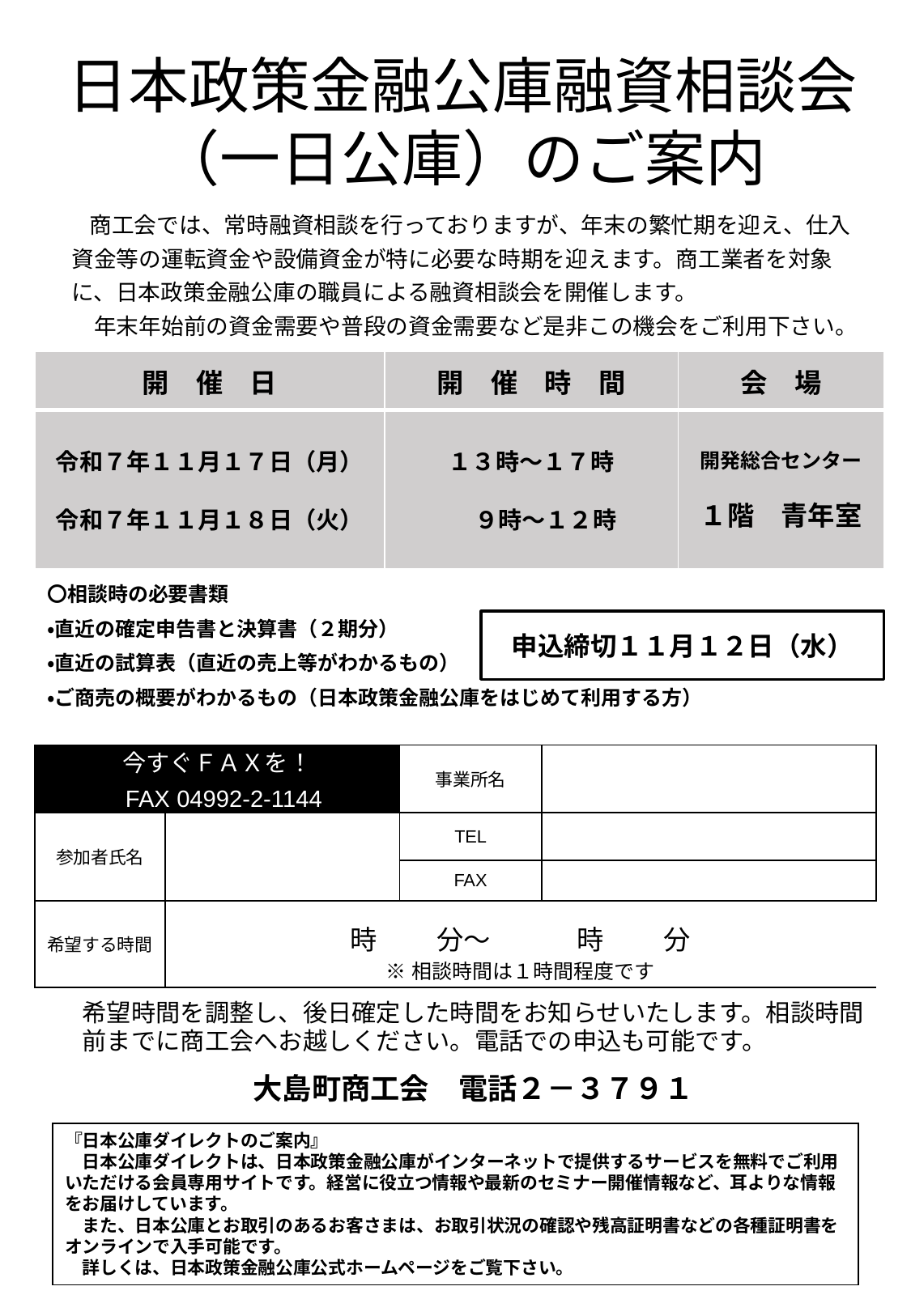

日本政策金融公庫融資相談会
（一日公庫）のご案内
　商工会では、常時融資相談を行っておりますが、年末の繁忙期を迎え、仕入資金等の運転資金や設備資金が特に必要な時期を迎えます。商工業者を対象に、日本政策金融公庫の職員による融資相談会を開催します。
　年末年始前の資金需要や普段の資金需要など是非この機会をご利用下さい。
| 開　催　日 | 開　催　時　間 | 会　場 |
| --- | --- | --- |
| 令和７年１１月１７日（月） 令和７年１１月１８日（火） | １３時～１７時 ９時～１２時 | 開発総合センター １階　青年室 |
〇相談時の必要書類
・直近の確定申告書と決算書（２期分）
・直近の試算表（直近の売上等がわかるもの）
・ご商売の概要がわかるもの（日本政策金融公庫をはじめて利用する方）
申込締切１１月１２日（水）
| 今すぐＦＡＸを！ FAX 04992-2-1144 |  | 事業所名 |  |
| --- | --- | --- | --- |
| 参加者氏名 |  | TEL |  |
|  |  | FAX |  |
| 希望する時間 | 時　　 分～　　　 時　　 分 ※相談時間は１時間程度です |  |  |
希望時間を調整し、後日確定した時間をお知らせいたします。相談時間前までに商工会へお越しください。電話での申込も可能です。
大島町商工会　電話２－３７９１
『日本公庫ダイレクトのご案内』
　日本公庫ダイレクトは、日本政策金融公庫がインターネットで提供するサービスを無料でご利用いただける会員専用サイトです。経営に役立つ情報や最新のセミナー開催情報など、耳よりな情報をお届けしています。
　また、日本公庫とお取引のあるお客さまは、お取引状況の確認や残高証明書などの各種証明書をオンラインで入手可能です。
　詳しくは、日本政策金融公庫公式ホームページをご覧下さい。